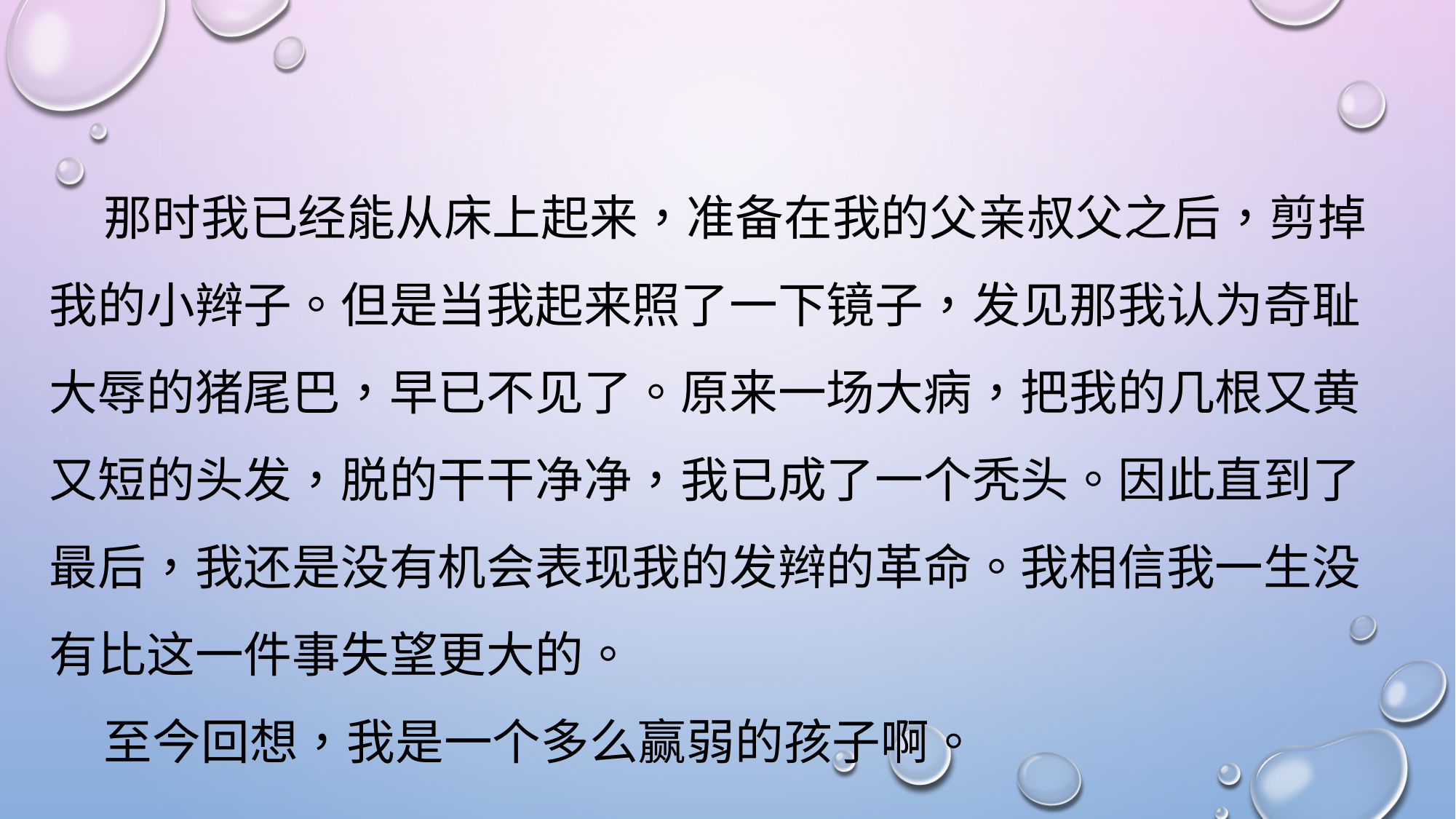

那时我已经能从床上起来，准备在我的父亲叔父之后，剪掉我的小辫子。但是当我起来照了一下镜子，发见那我认为奇耻大辱的猪尾巴，早已不见了。原来一场大病，把我的几根又黄又短的头发，脱的干干净净，我已成了一个秃头。因此直到了最后，我还是没有机会表现我的发辫的革命。我相信我一生没有比这一件事失望更大的。
至今回想，我是一个多么赢弱的孩子啊。